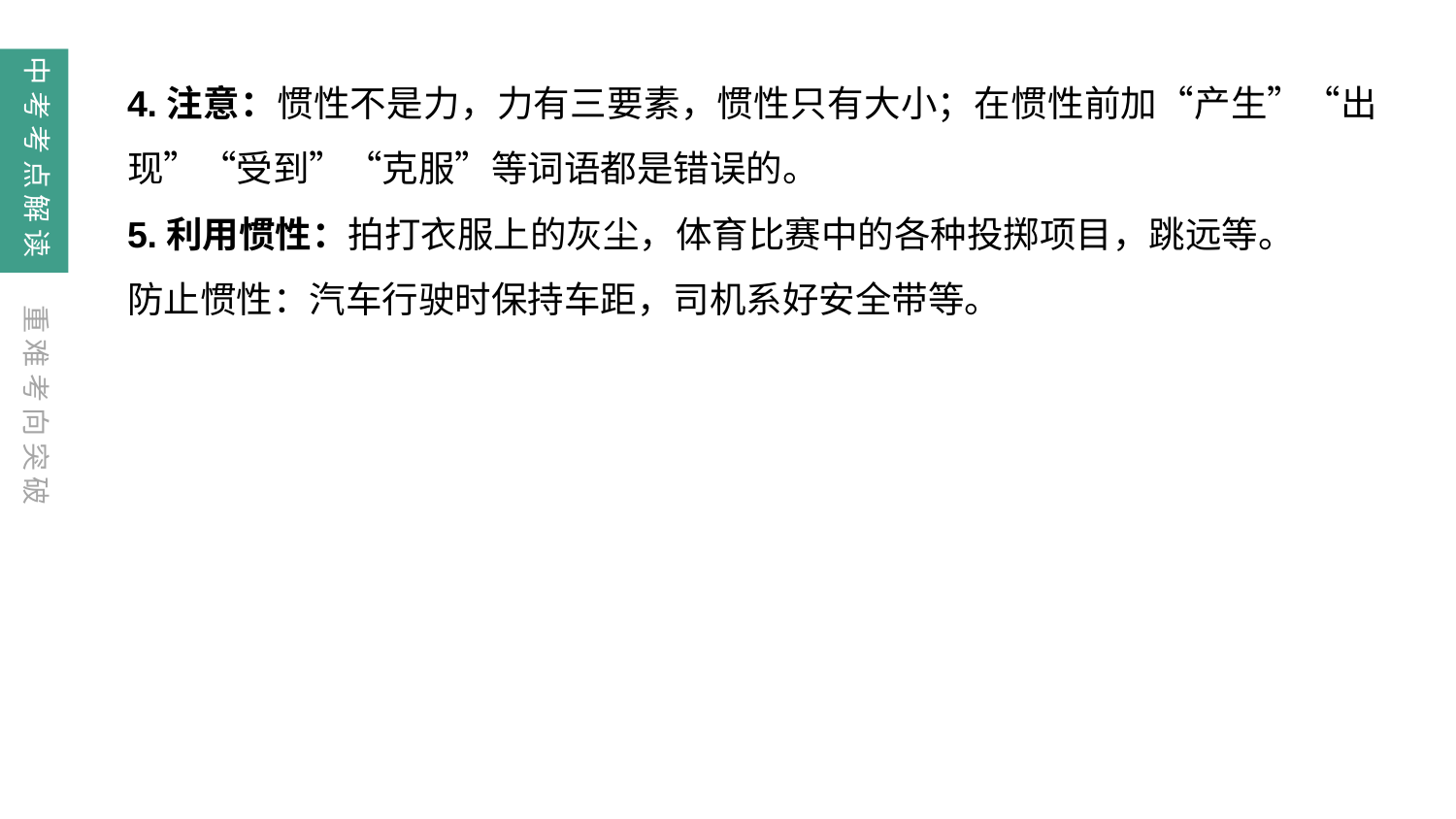

中考考点解读

4.注意：惯性不是力，力有三要素，惯性只有大小；在惯性前加“产生”“出现”“受到”“克服”等词语都是错误的。
5.利用惯性：拍打衣服上的灰尘，体育比赛中的各种投掷项目，跳远等。
防止惯性：汽车行驶时保持车距，司机系好安全带等。
重难考向突破